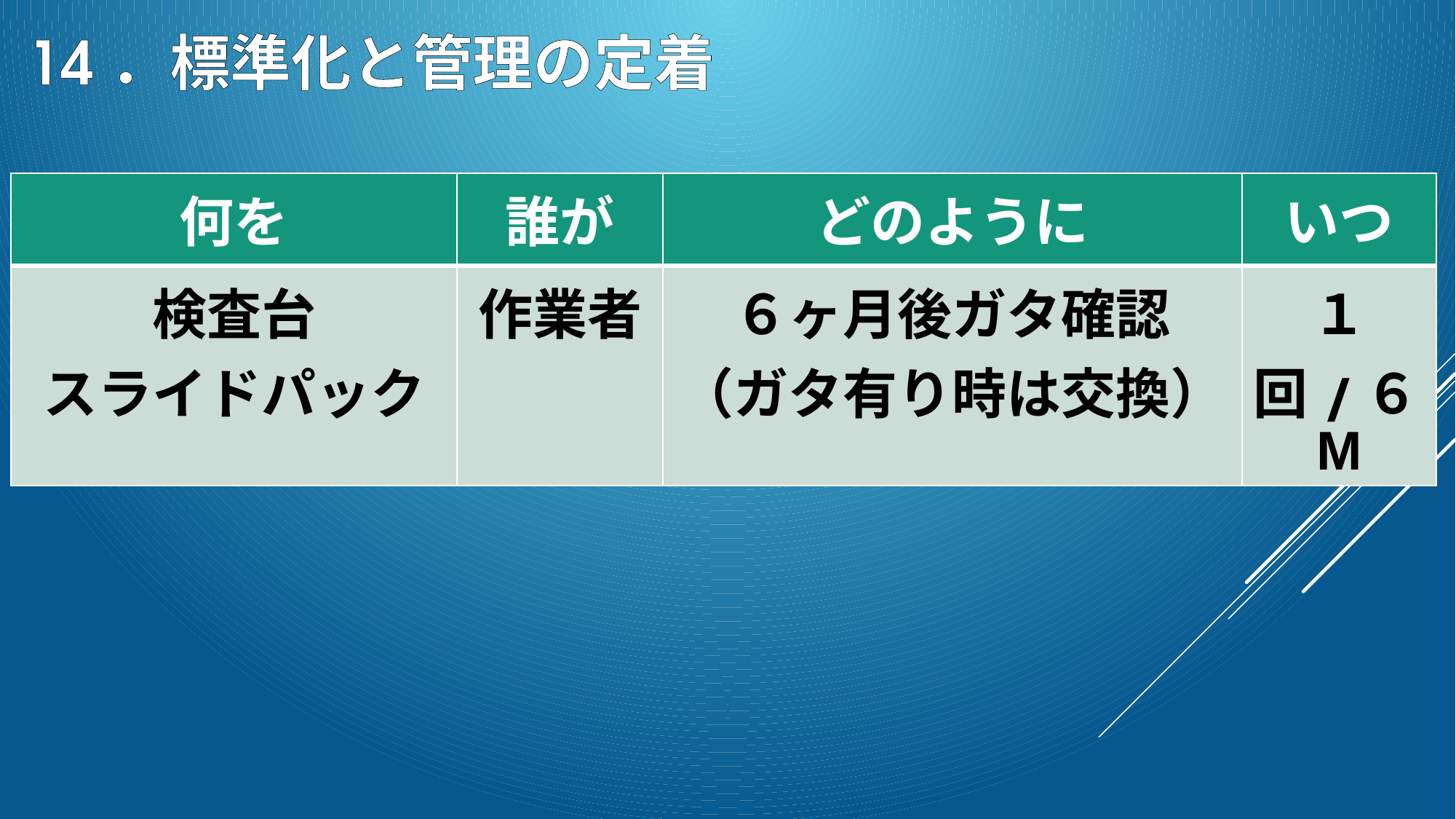

14．標準化と管理の定着
| 何を | 誰が | どのように | いつ |
| --- | --- | --- | --- |
| 検査台 スライドパック | 作業者 | ６ヶ月後ガタ確認 （ガタ有り時は交換） | １回/６М |